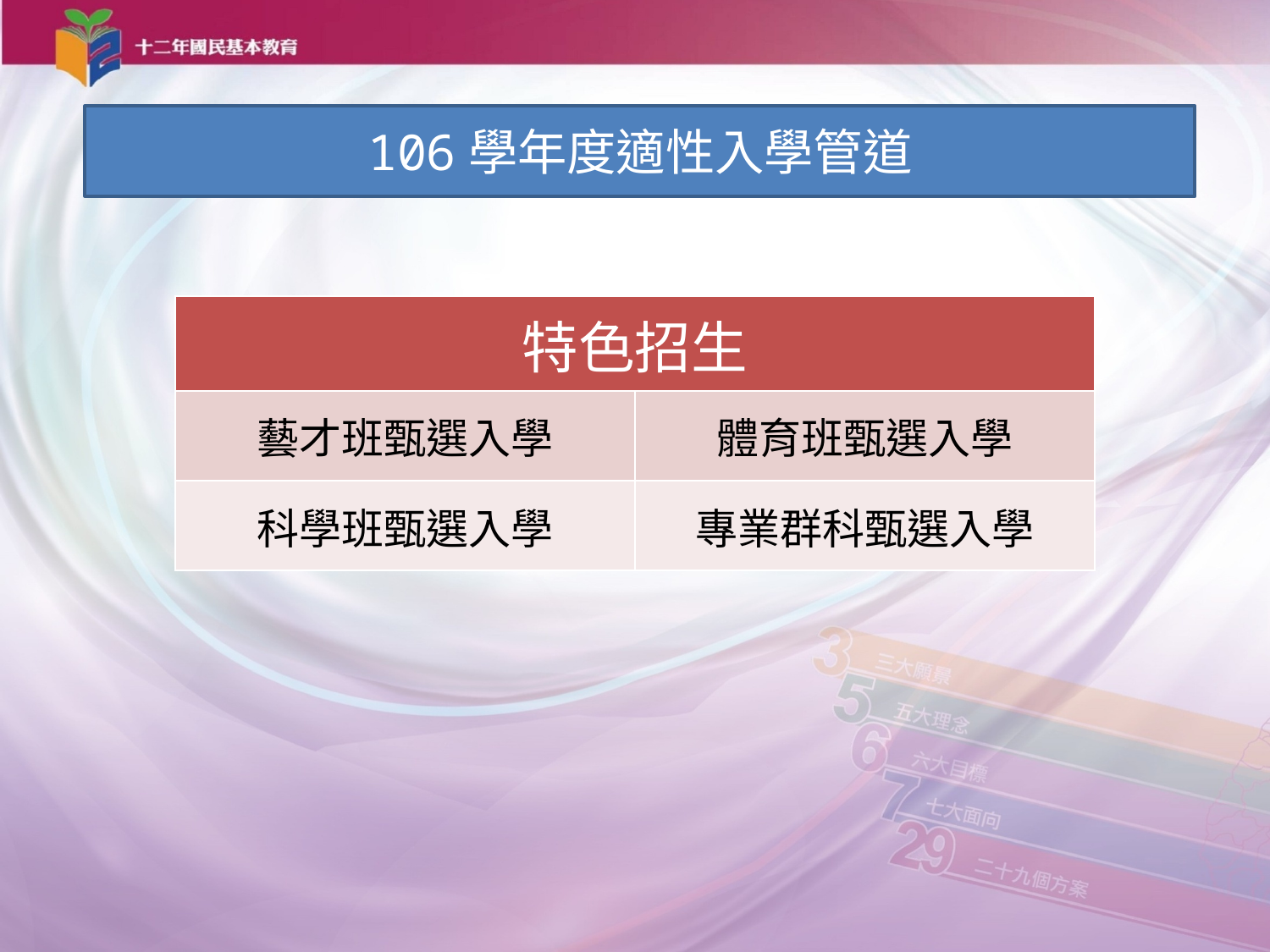

106學年度適性入學管道
| 特色招生 |  |
| --- | --- |
| 藝才班甄選入學 | 體育班甄選入學 |
| 科學班甄選入學 | 專業群科甄選入學 |